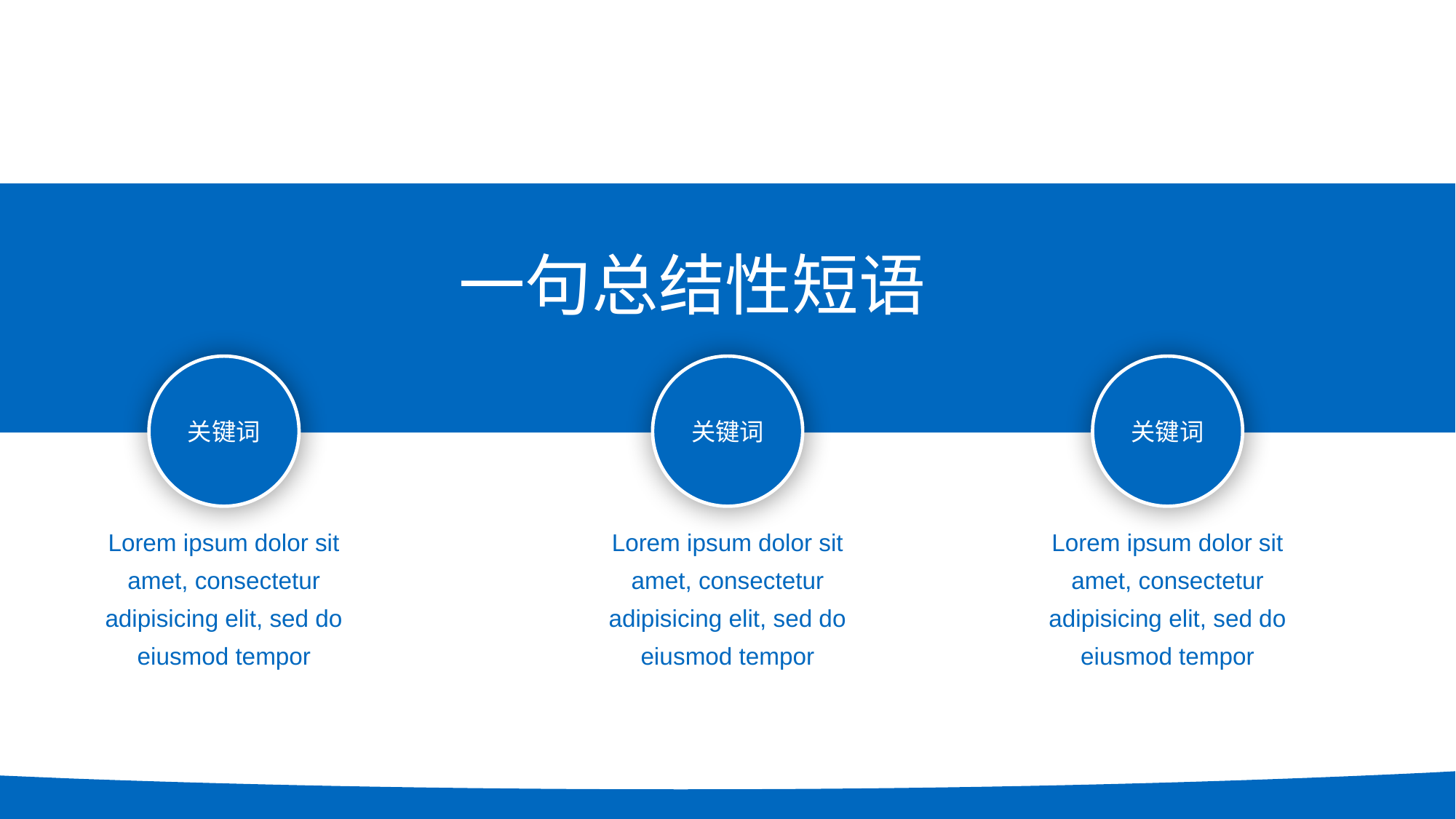

一句总结性短语
关键词
关键词
关键词
Lorem ipsum dolor sit amet, consectetur adipisicing elit, sed do eiusmod tempor
Lorem ipsum dolor sit amet, consectetur adipisicing elit, sed do eiusmod tempor
Lorem ipsum dolor sit amet, consectetur adipisicing elit, sed do eiusmod tempor